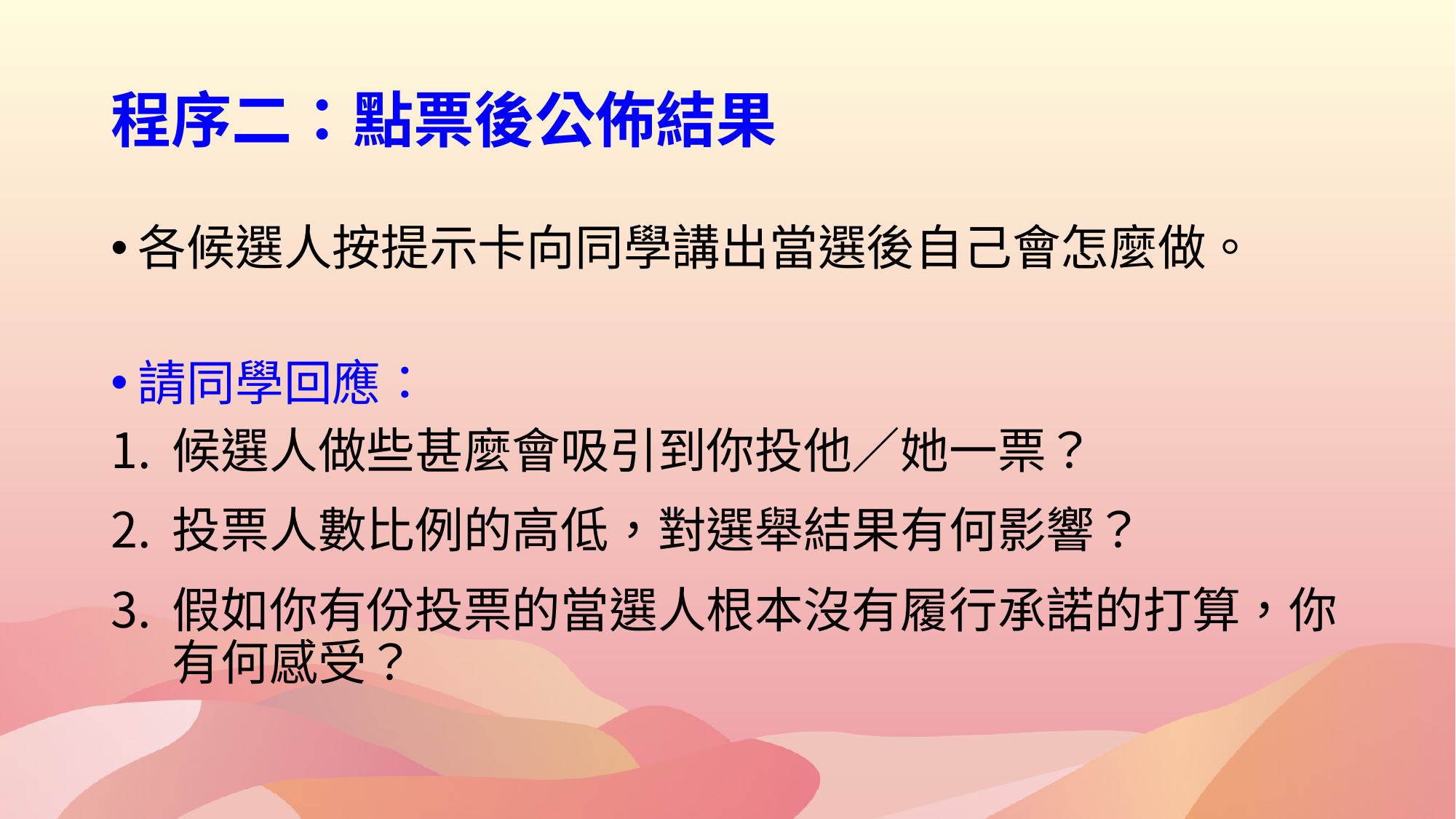

# 程序二：點票後公佈結果
各候選人按提示卡向同學講出當選後自己會怎麼做。

請同學回應：
候選人做些甚麼會吸引到你投他／她一票？
投票人數比例的高低，對選舉結果有何影響？
假如你有份投票的當選人根本沒有履行承諾的打算，你有何感受？